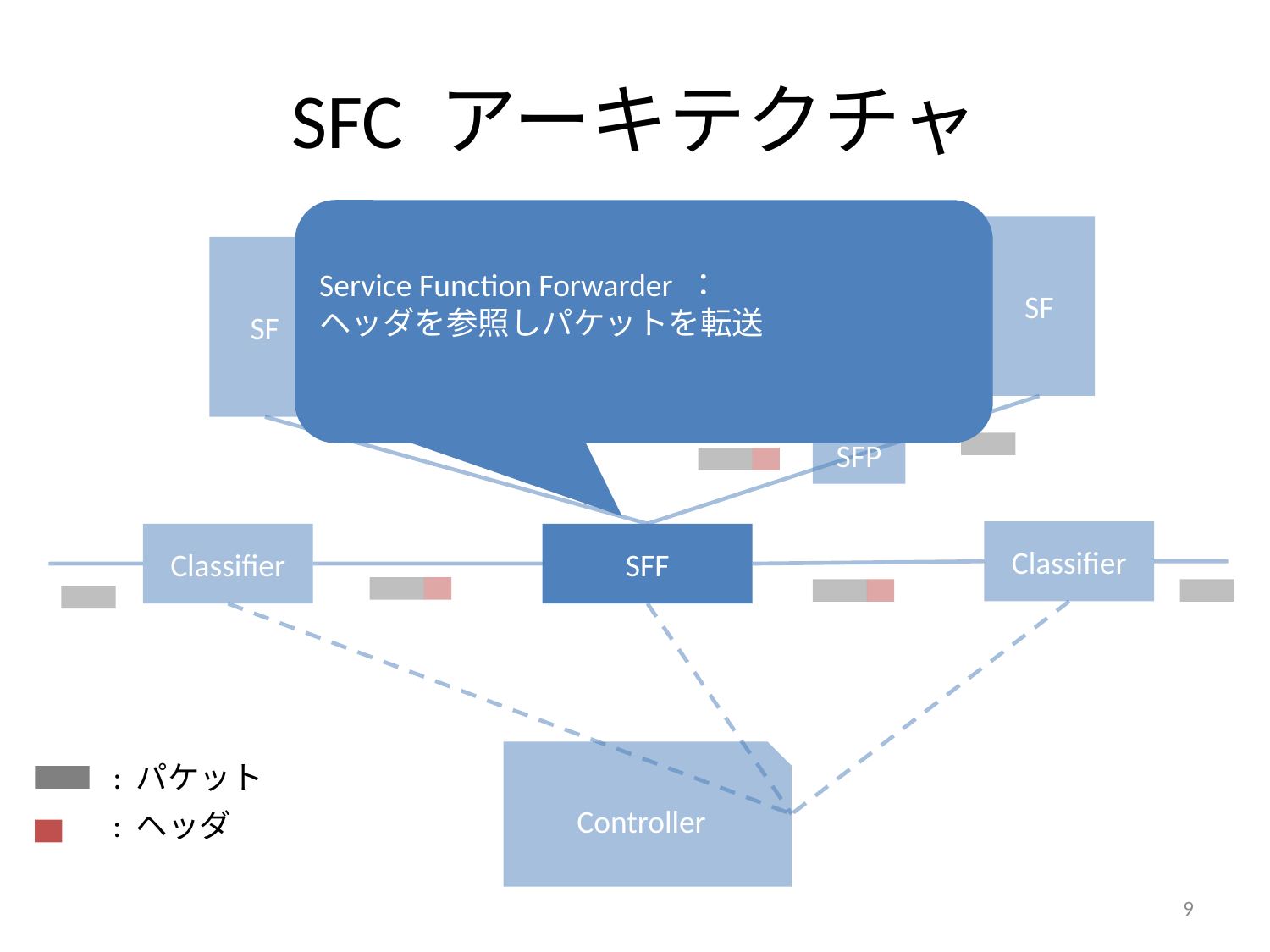

# SFC アーキテクチャ
Service Function Forwarder ：
ヘッダを参照しパケットを転送

SF
SF

SFP

Classifier
Classifier
SFF

Controller
: パケット

: ヘッダ

9